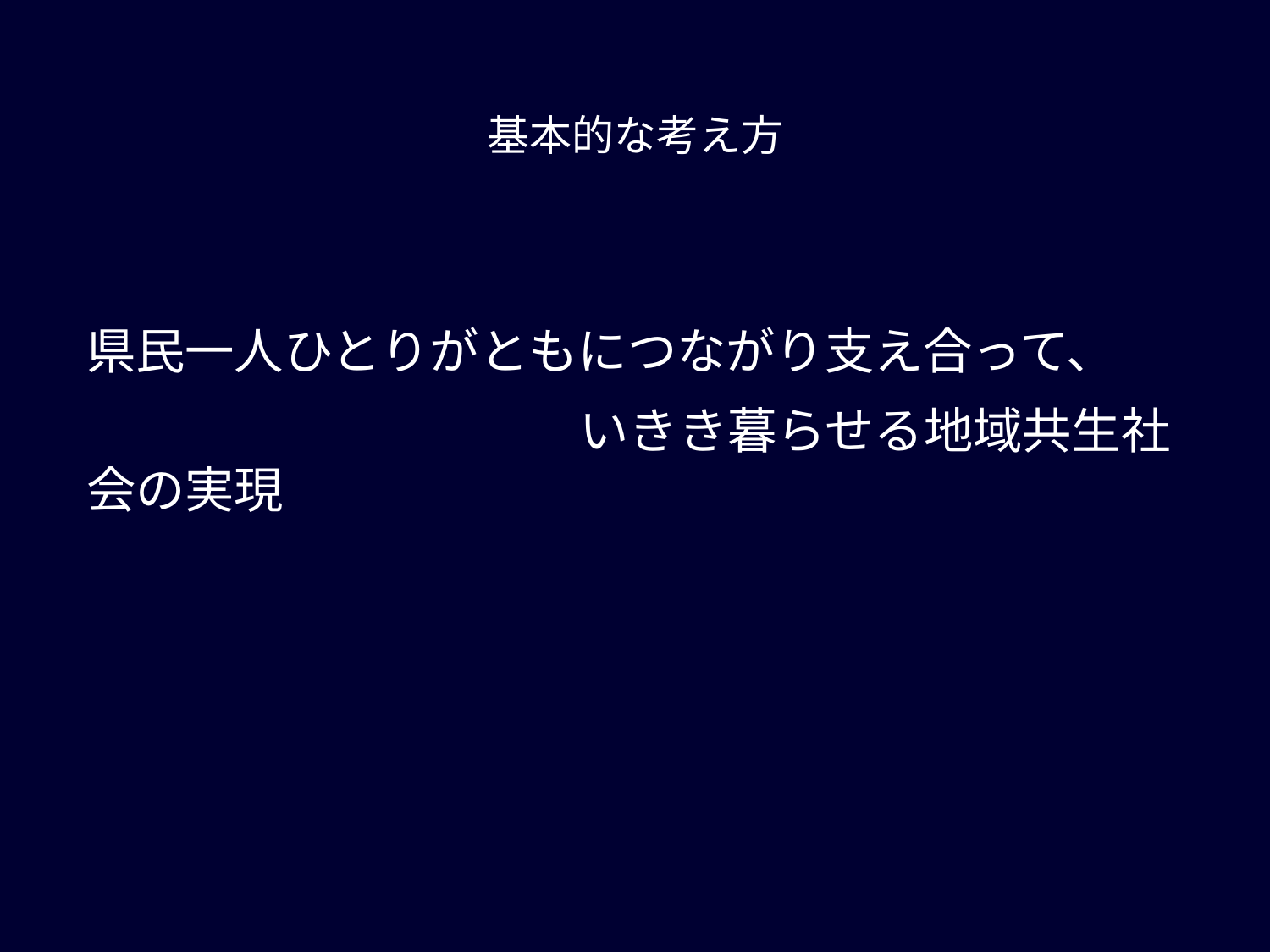

基本的な考え方
県民一人ひとりがともにつながり支え合って、

　　　　　　　　　　いきき暮らせる地域共生社会の実現